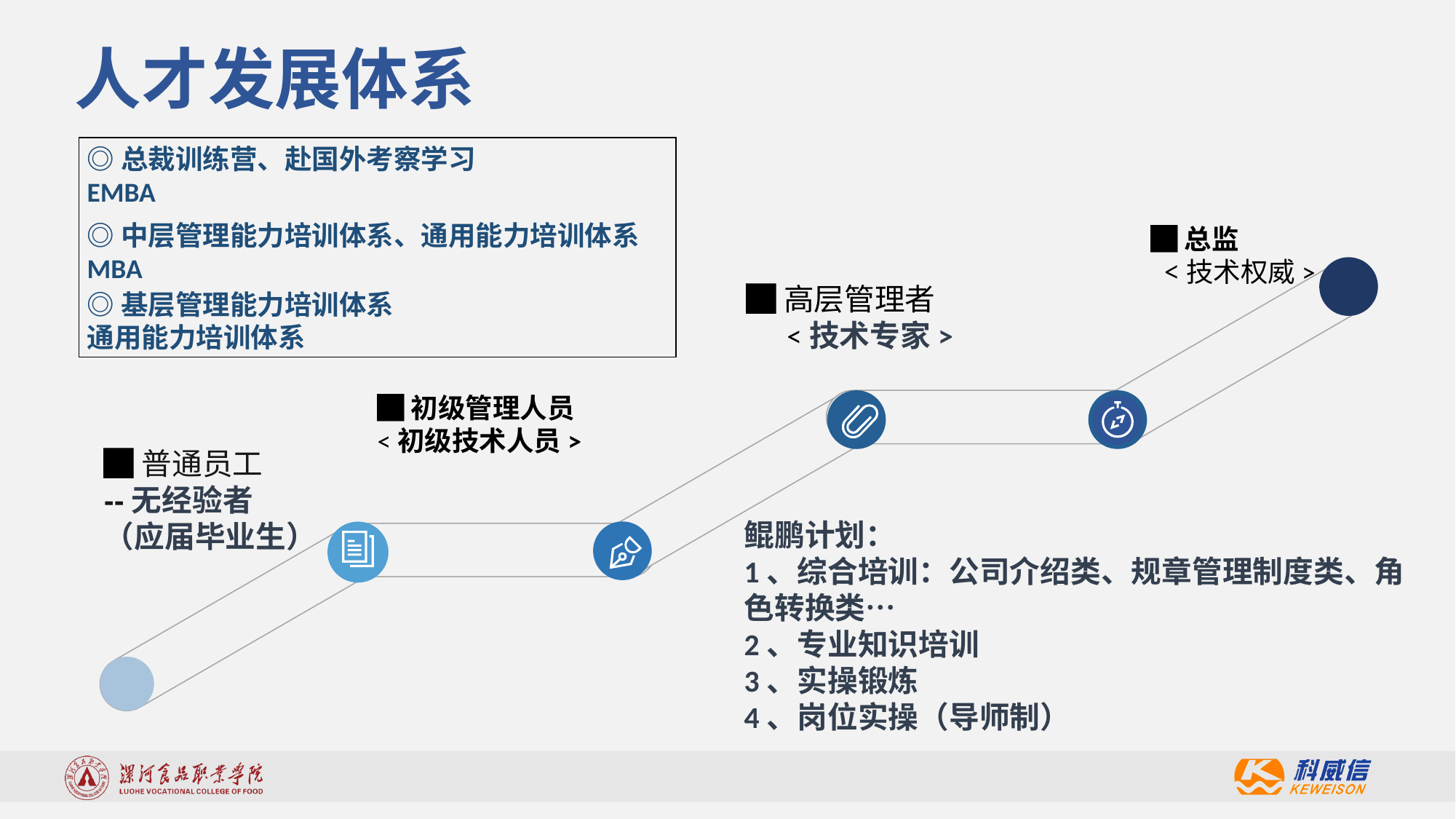

人才发展体系
◎总裁训练营、赴国外考察学习
EMBA

◎中层管理能力培训体系、通用能力培训体系
MBA

◎基层管理能力培训体系
通用能力培训体系

 █总监
  <技术权威>

█高层管理者
     <技术专家>

█初级管理人员
<初级技术人员>

█普通员工
--无经验者
（应届毕业生）

鲲鹏计划：
1、综合培训：公司介绍类、规章管理制度类、角色转换类…
2、专业知识培训
3、实操锻炼
4、岗位实操（导师制）